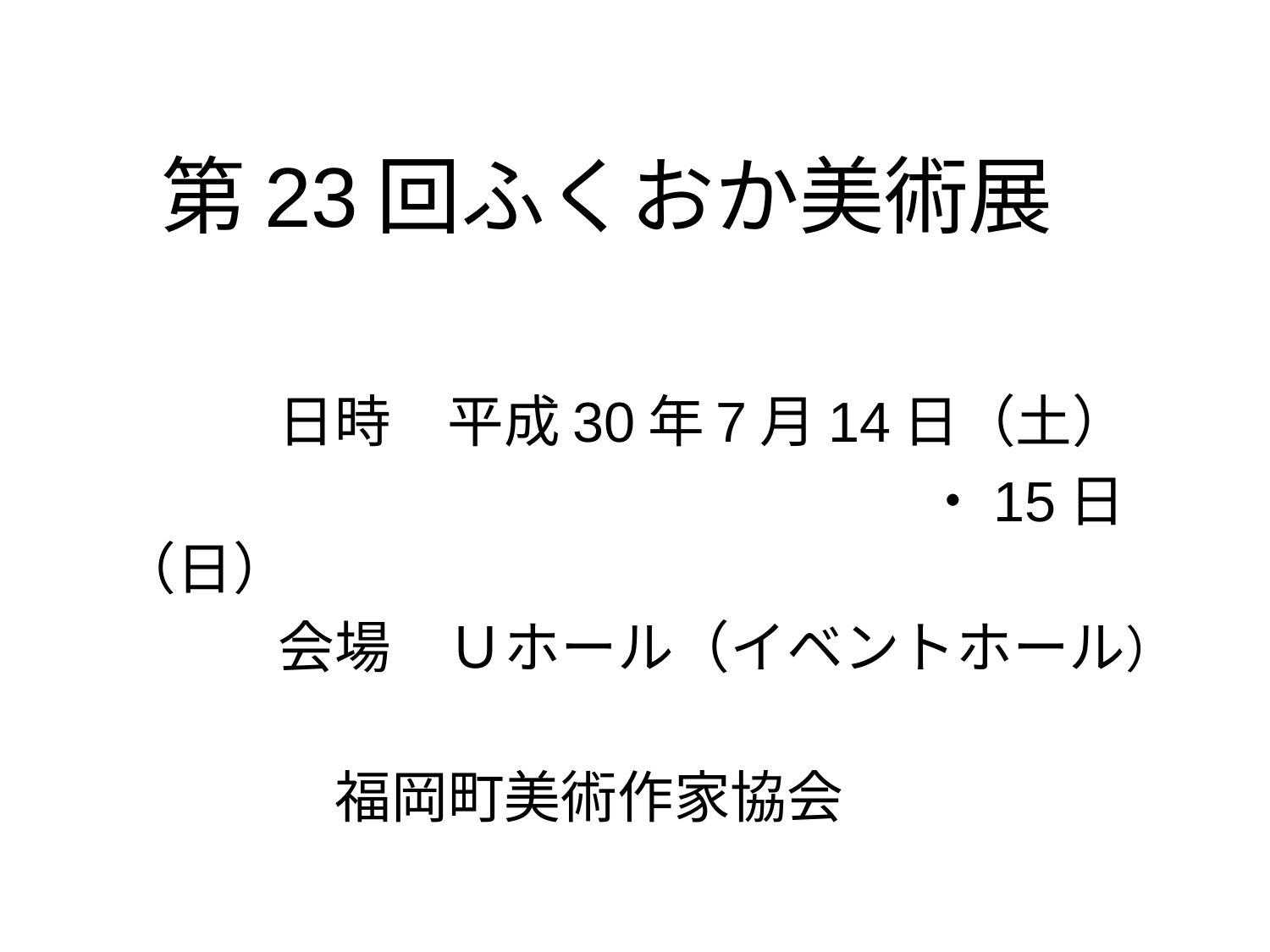

第23回ふくおか美術展

　　　　日時　平成30年7月14日（土）
　　　　　　　　　　　　　　　・15日（日）
　　　　会場　Ｕホール（イベントホール）

                      福岡町美術作家協会